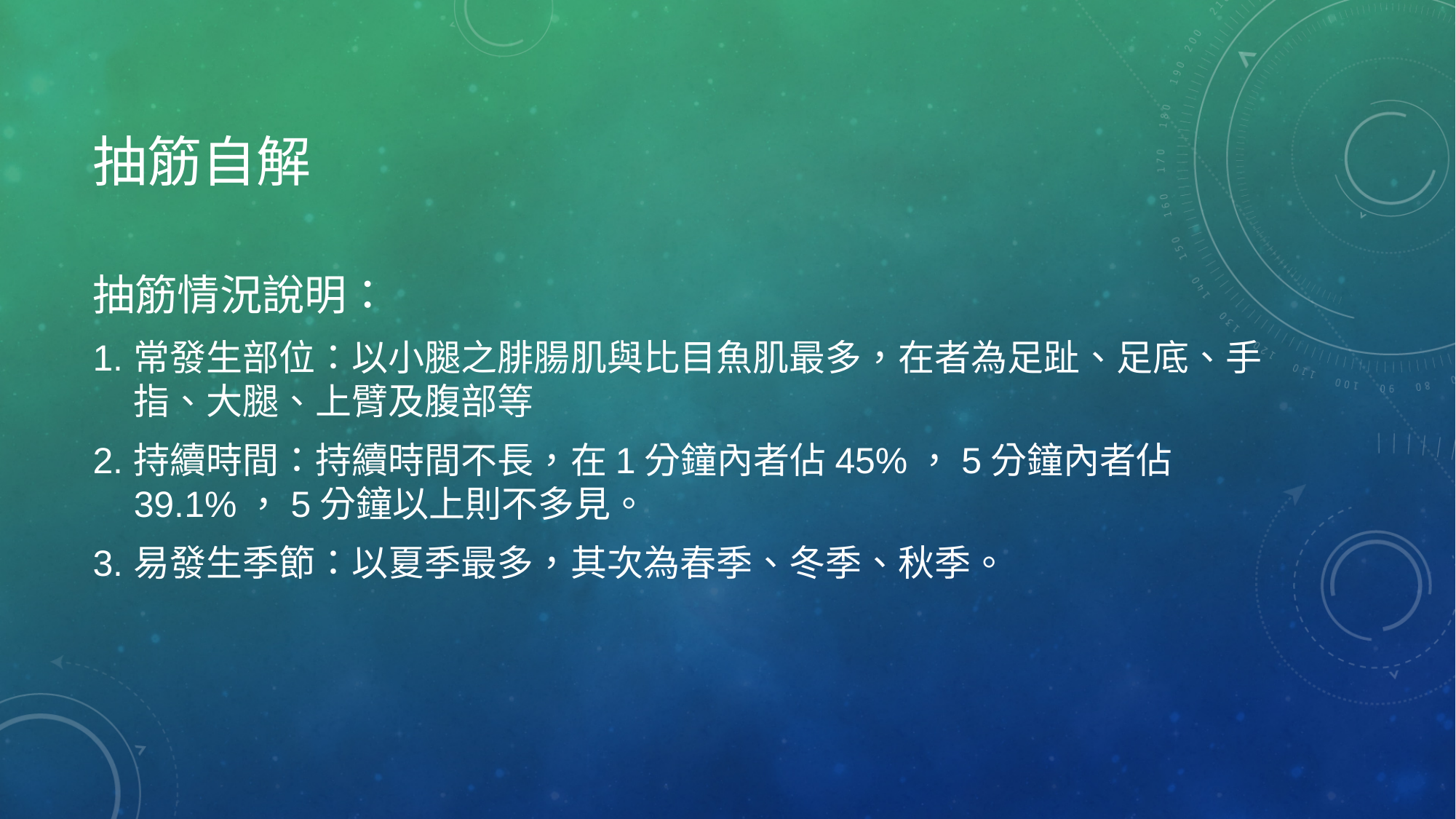

# 抽筋自解
抽筋情況說明：
常發生部位：以小腿之腓腸肌與比目魚肌最多，在者為足趾、足底、手指、大腿、上臂及腹部等
持續時間：持續時間不長，在1分鐘內者佔45%，5分鐘內者佔39.1%，5分鐘以上則不多見。
易發生季節：以夏季最多，其次為春季、冬季、秋季。